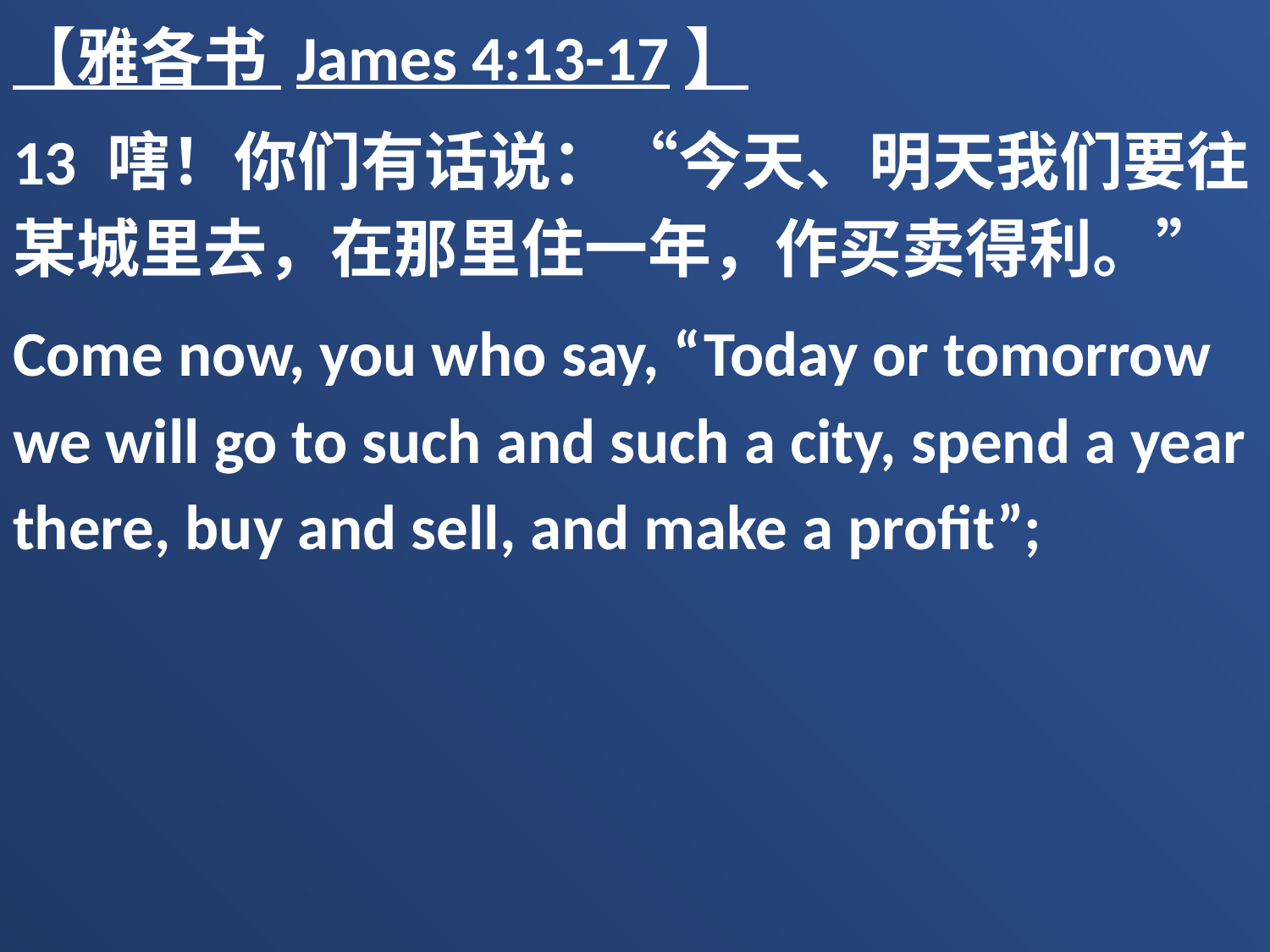

【雅各书 James 4:13-17】
13 嗐！你们有话说：“今天、明天我们要往某城里去，在那里住一年，作买卖得利。”
Come now, you who say, “Today or tomorrow we will go to such and such a city, spend a year there, buy and sell, and make a profit”;